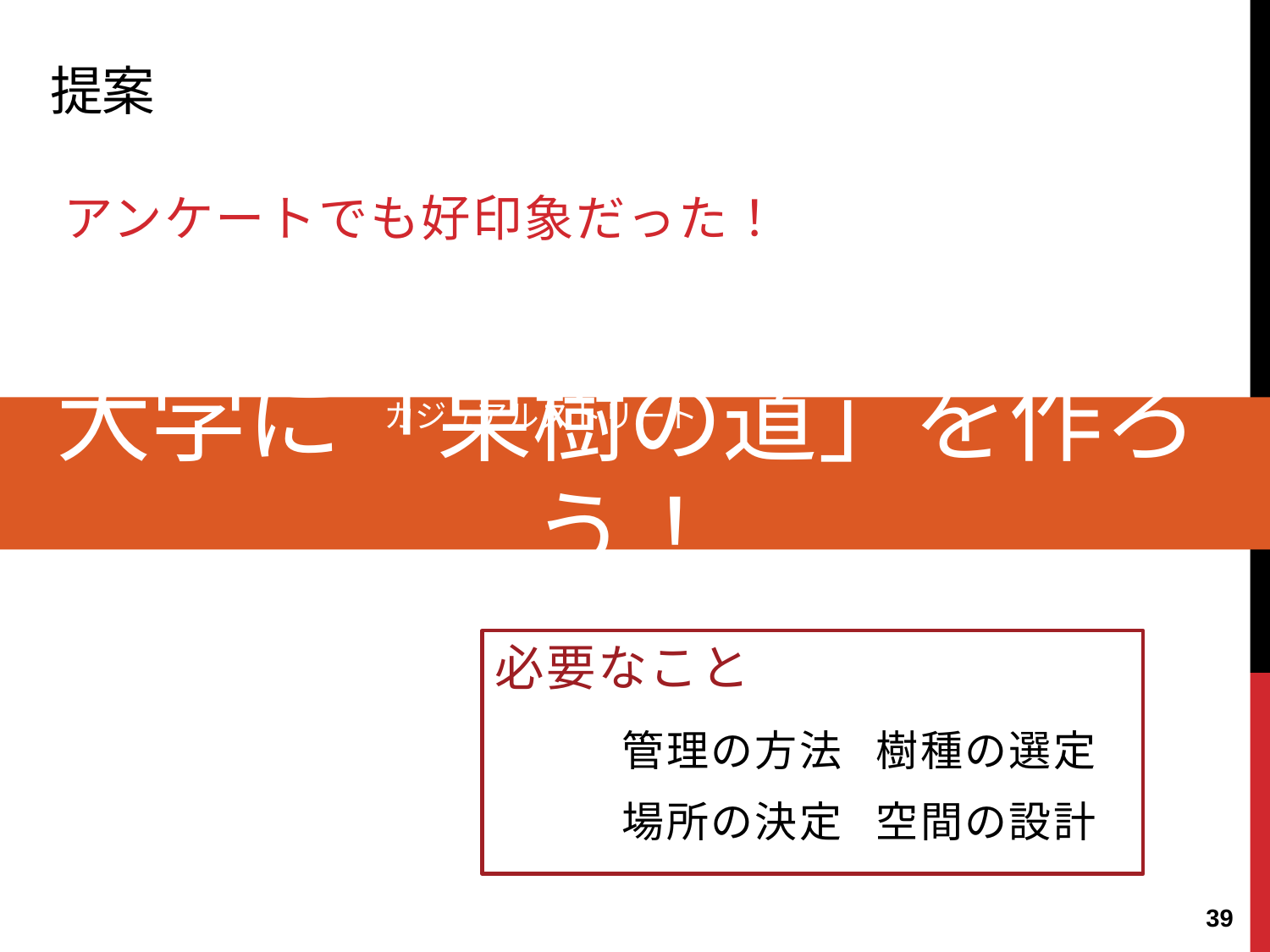

提案
アンケートでも好印象だった！
カジュアルストリート
大学に「果樹の道」を作ろう！
必要なこと
	管理の方法	樹種の選定
	場所の決定	空間の設計
39